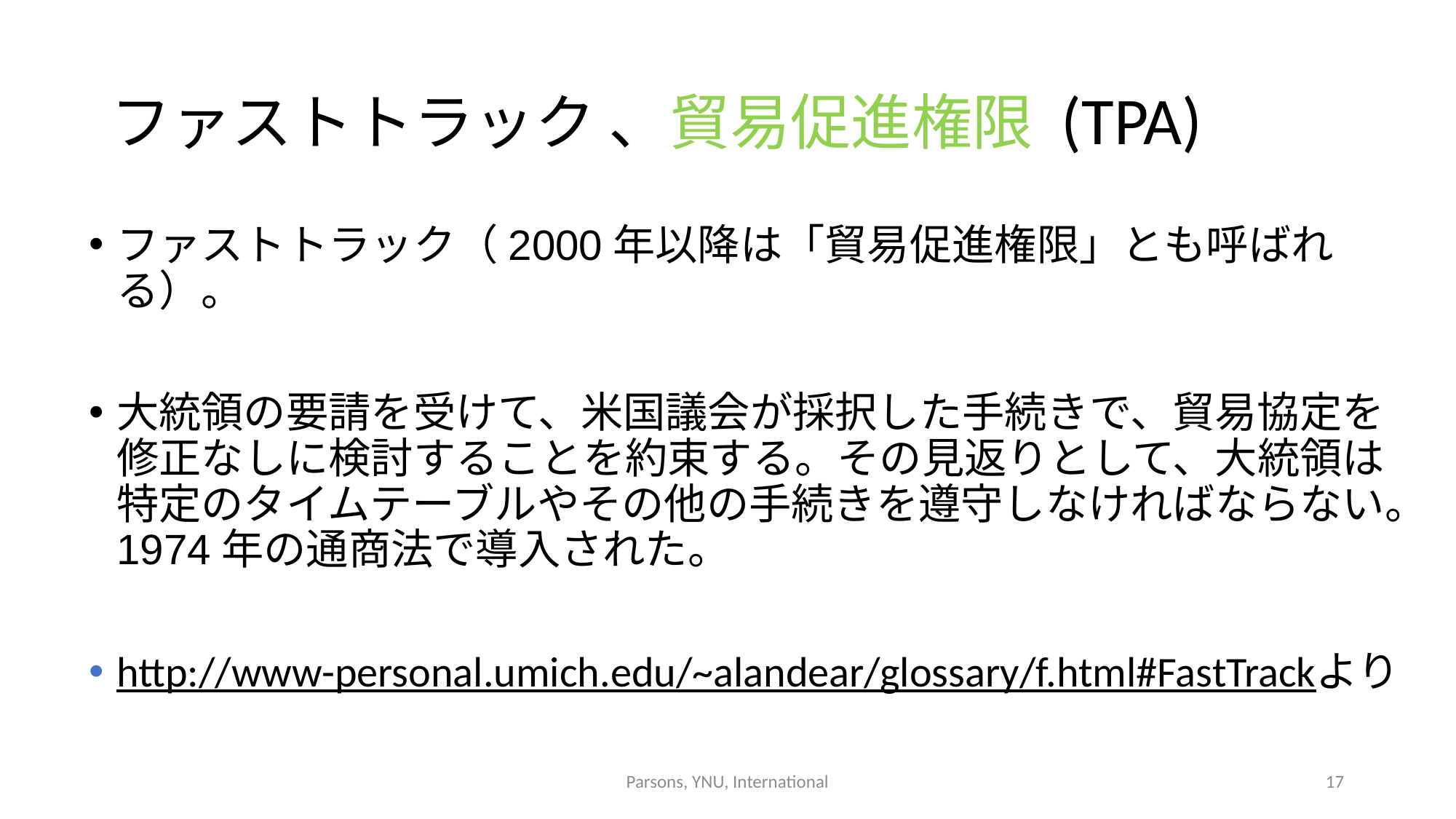

# ファストトラック 、貿易促進権限 (TPA)
ファストトラック（2000年以降は「貿易促進権限」とも呼ばれる）。

大統領の要請を受けて、米国議会が採択した手続きで、貿易協定を修正なしに検討することを約束する。その見返りとして、大統領は特定のタイムテーブルやその他の手続きを遵守しなければならない。1974年の通商法で導入された。

http://www-personal.umich.edu/~alandear/glossary/f.html#FastTrackより

Parsons, YNU, International
17